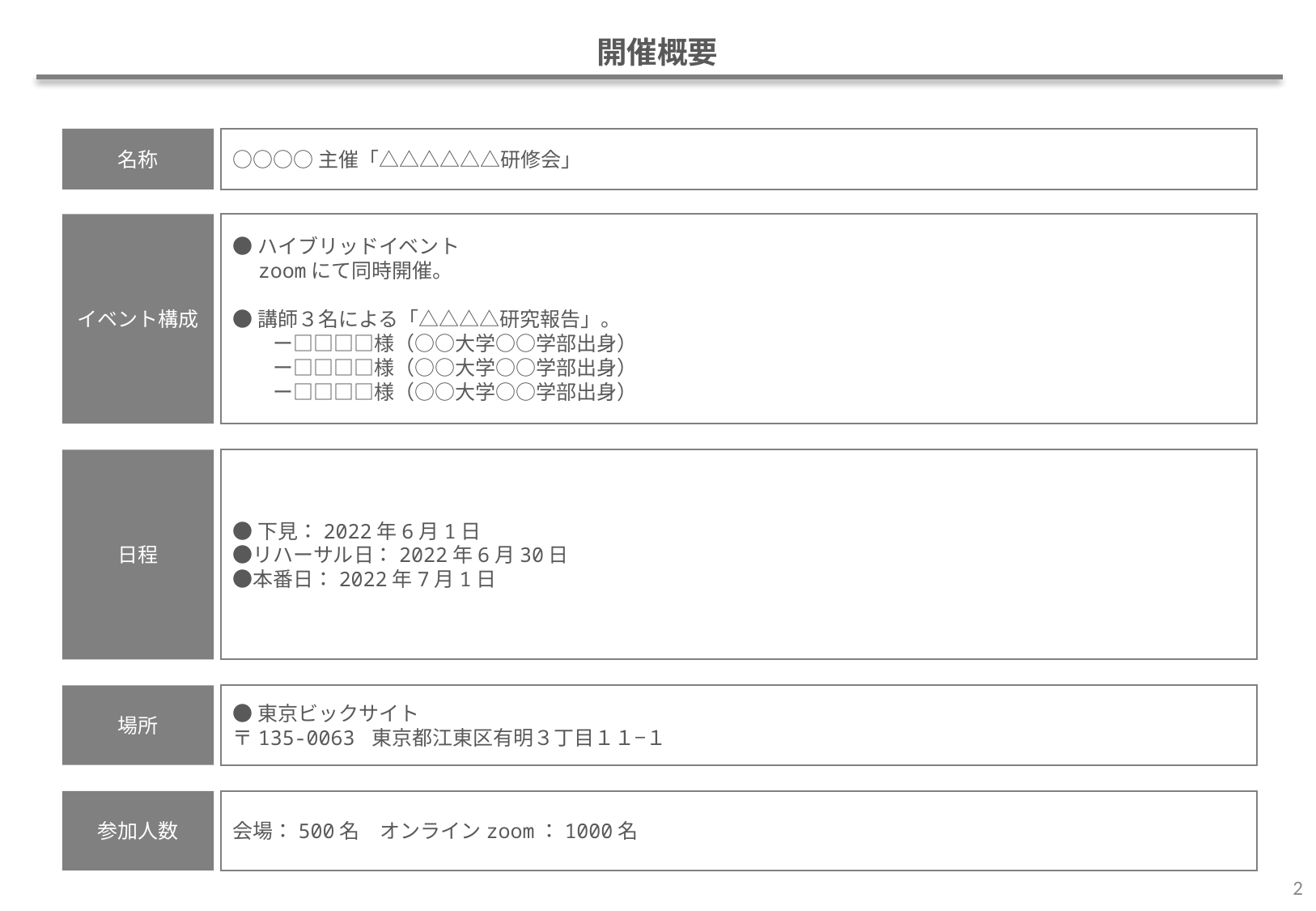

開催概要
名称
○○○○主催「△△△△△△研修会」
イベント構成
●ハイブリッドイベント
　zoomにて同時開催。

●講師３名による「△△△△研究報告」。
　　ー□□□□様（○○大学○○学部出身）
　　ー□□□□様（○○大学○○学部出身）
　　ー□□□□様（○○大学○○学部出身）
日程
●下見：2022年6月1日
●リハーサル日：2022年6月30日
●本番日：2022年7月1日
場所
●東京ビックサイト
〒135-0063 東京都江東区有明３丁目１１−１
参加人数
会場：500名　オンラインzoom：1000名
2